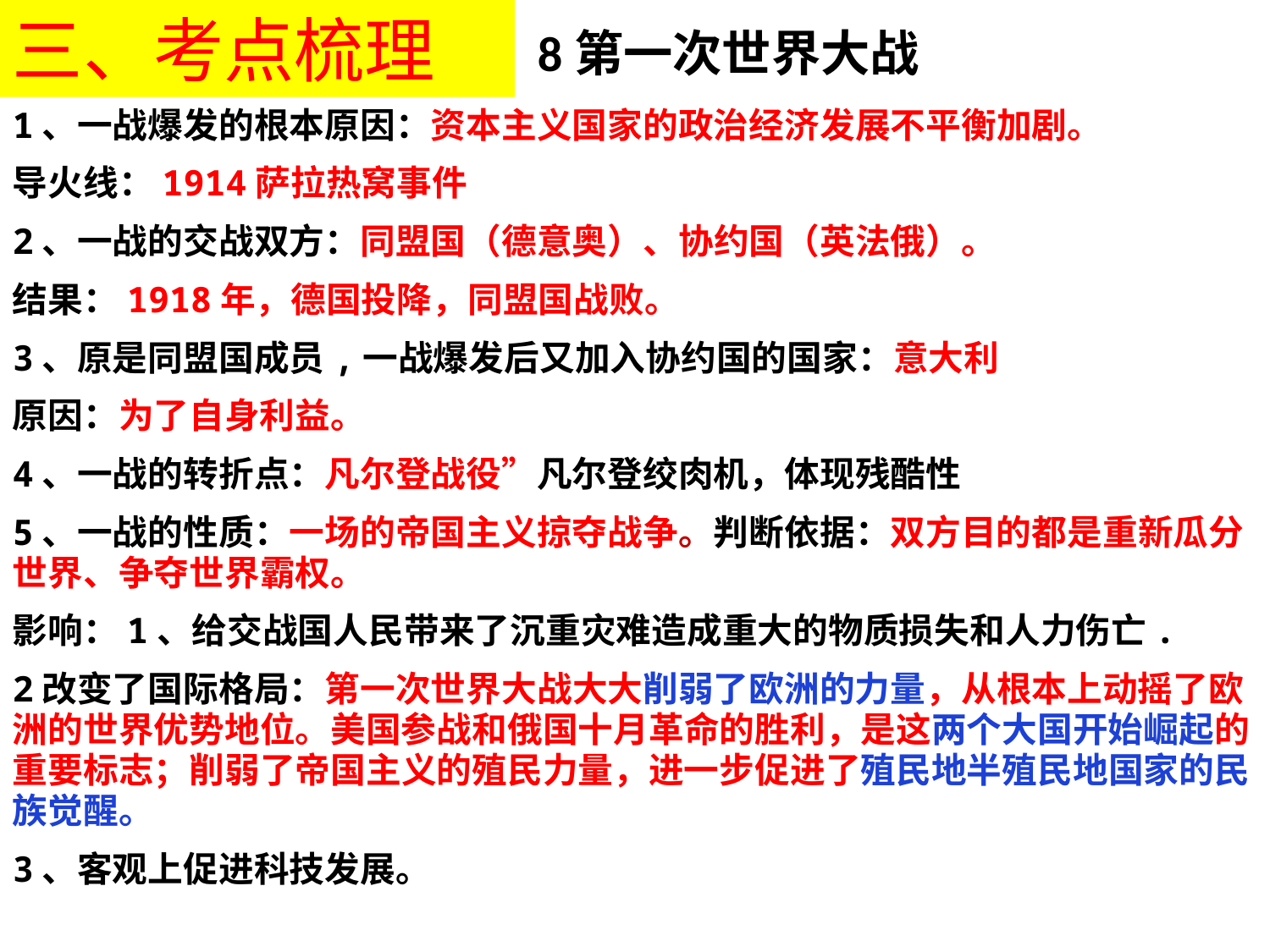

三、考点梳理
8第一次世界大战
1、一战爆发的根本原因：资本主义国家的政治经济发展不平衡加剧。
导火线：1914萨拉热窝事件
2、一战的交战双方：同盟国（德意奥）、协约国（英法俄）。
结果：1918年，德国投降，同盟国战败。
3、原是同盟国成员,一战爆发后又加入协约国的国家：意大利
原因：为了自身利益。
4、一战的转折点：凡尔登战役”凡尔登绞肉机，体现残酷性
5、一战的性质：一场的帝国主义掠夺战争。判断依据：双方目的都是重新瓜分世界、争夺世界霸权。
影响：1、给交战国人民带来了沉重灾难造成重大的物质损失和人力伤亡.
2改变了国际格局：第一次世界大战大大削弱了欧洲的力量，从根本上动摇了欧洲的世界优势地位。美国参战和俄国十月革命的胜利，是这两个大国开始崛起的重要标志；削弱了帝国主义的殖民力量，进一步促进了殖民地半殖民地国家的民族觉醒。
3、客观上促进科技发展。